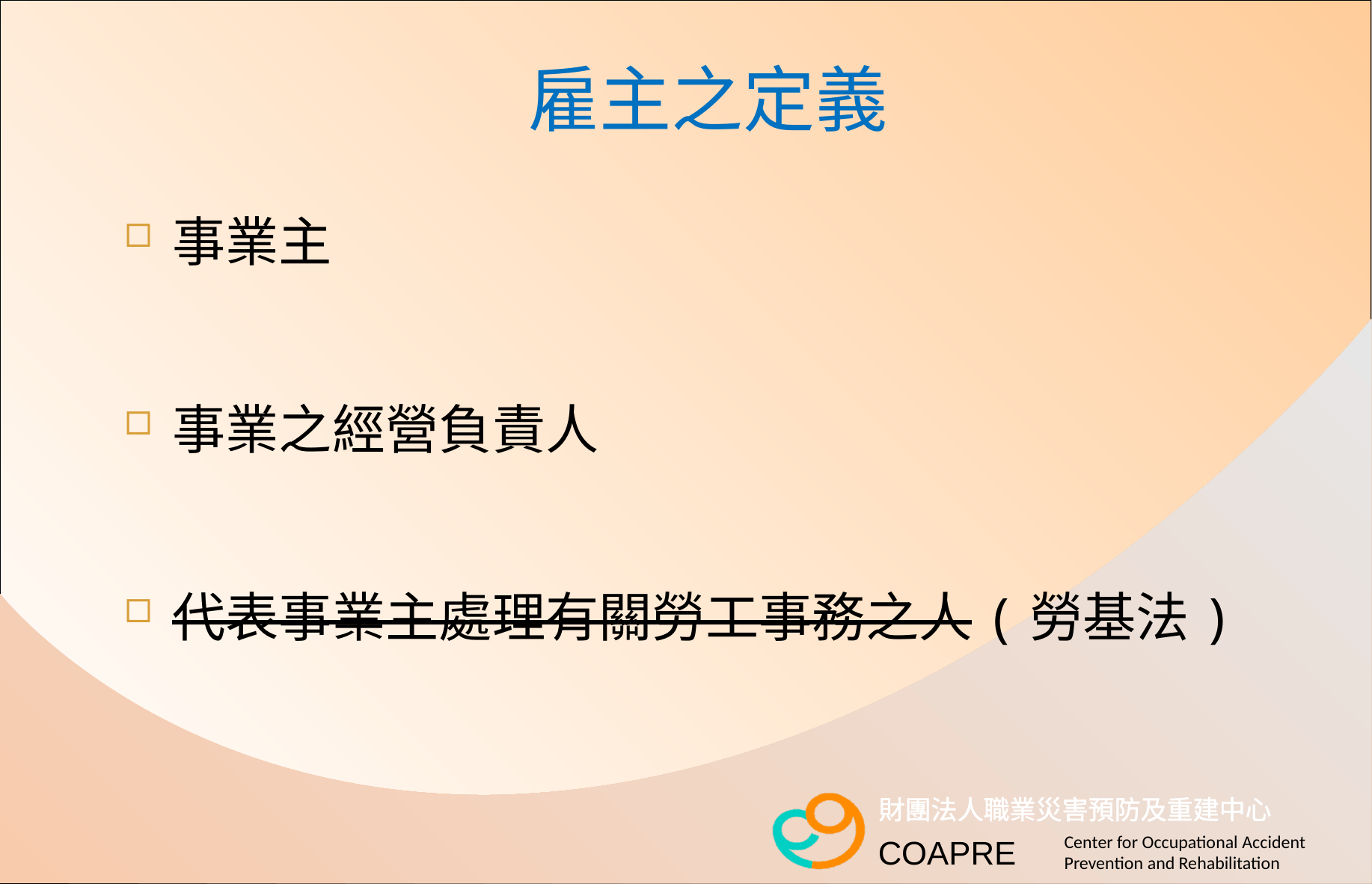

# 雇主之定義
事業主

事業之經營負責人

代表事業主處理有關勞工事務之人(勞基法)